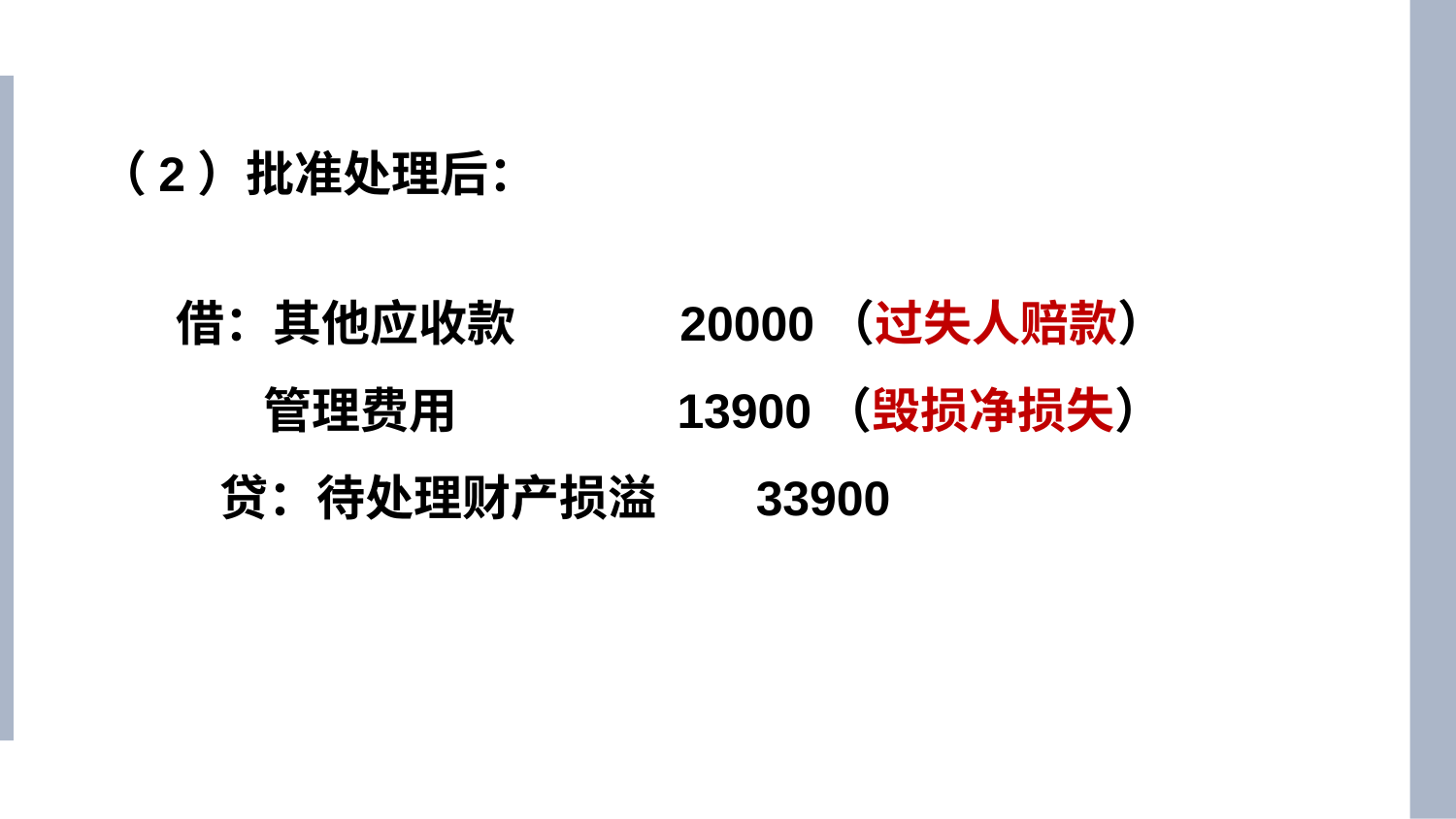

（2）批准处理后：
借：其他应收款              20000（过失人赔款）
       管理费用                   13900（毁损净损失）
   贷：待处理财产损溢        33900